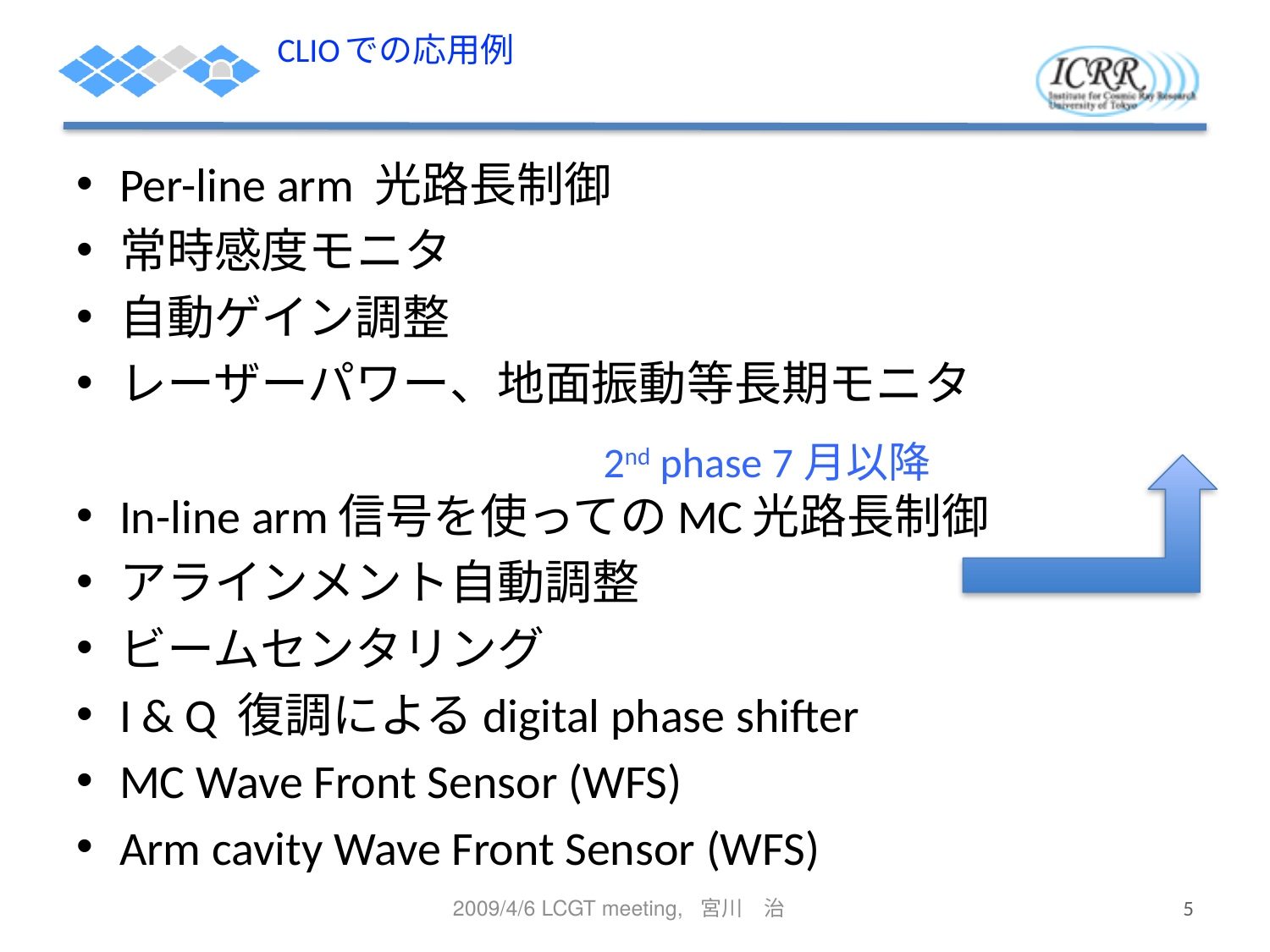

# CLIOでの応用例
Per-line arm 光路長制御
常時感度モニタ
自動ゲイン調整
レーザーパワー、地面振動等長期モニタ

In-line arm信号を使ってのMC光路長制御
アラインメント自動調整
ビームセンタリング
I & Q 復調によるdigital phase shifter
MC Wave Front Sensor (WFS)
Arm cavity Wave Front Sensor (WFS)

2nd phase 7月以降

2009/4/6 LCGT meeting,  宮川　治
5